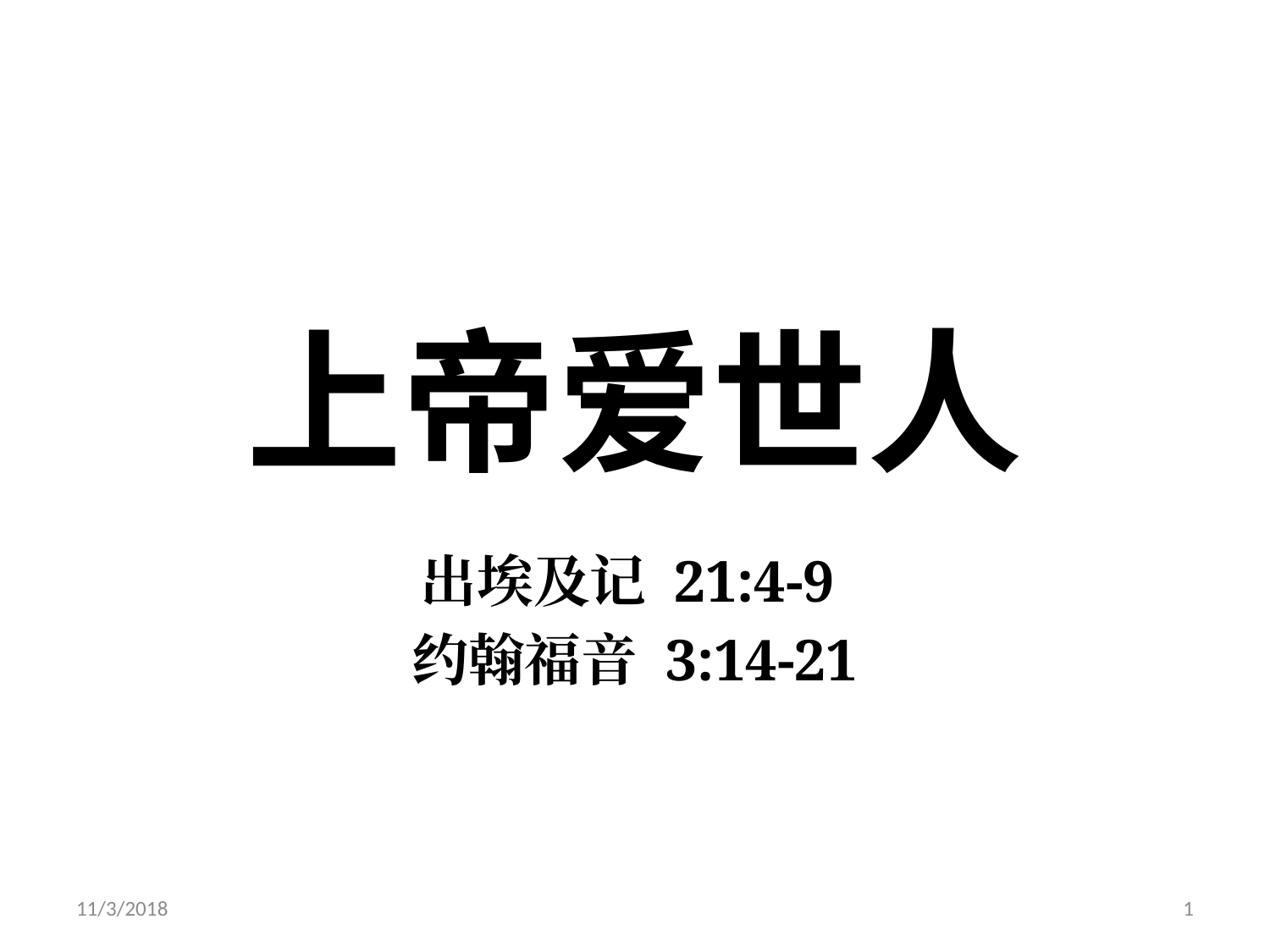

# 上帝爱世人
出埃及记 21:4-9
约翰福音 3:14-21
11/3/2018
1